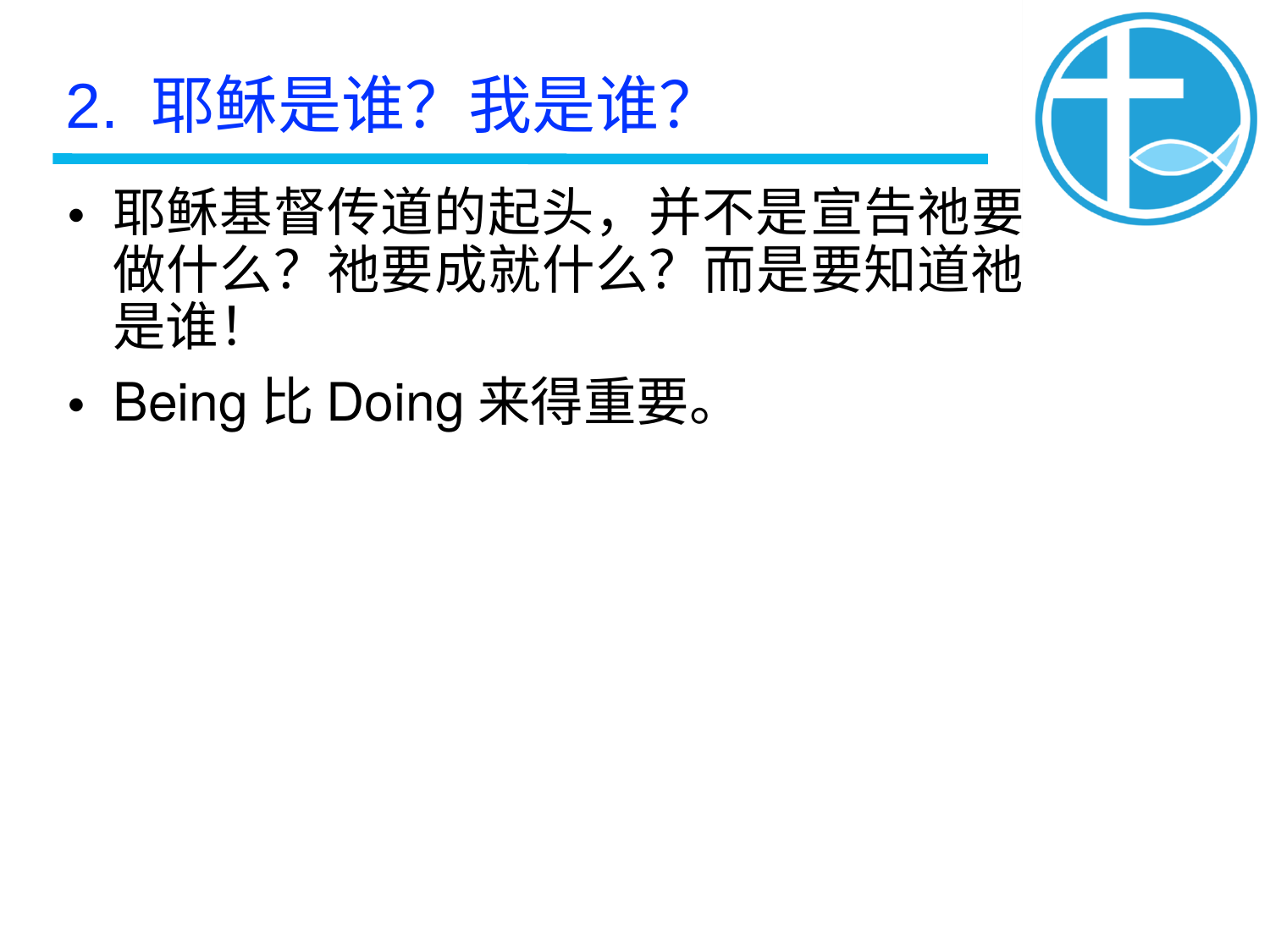

2. 耶稣是谁？我是谁？
耶稣基督传道的起头，并不是宣告祂要做什么？祂要成就什么？而是要知道祂是谁！
Being比Doing来得重要。